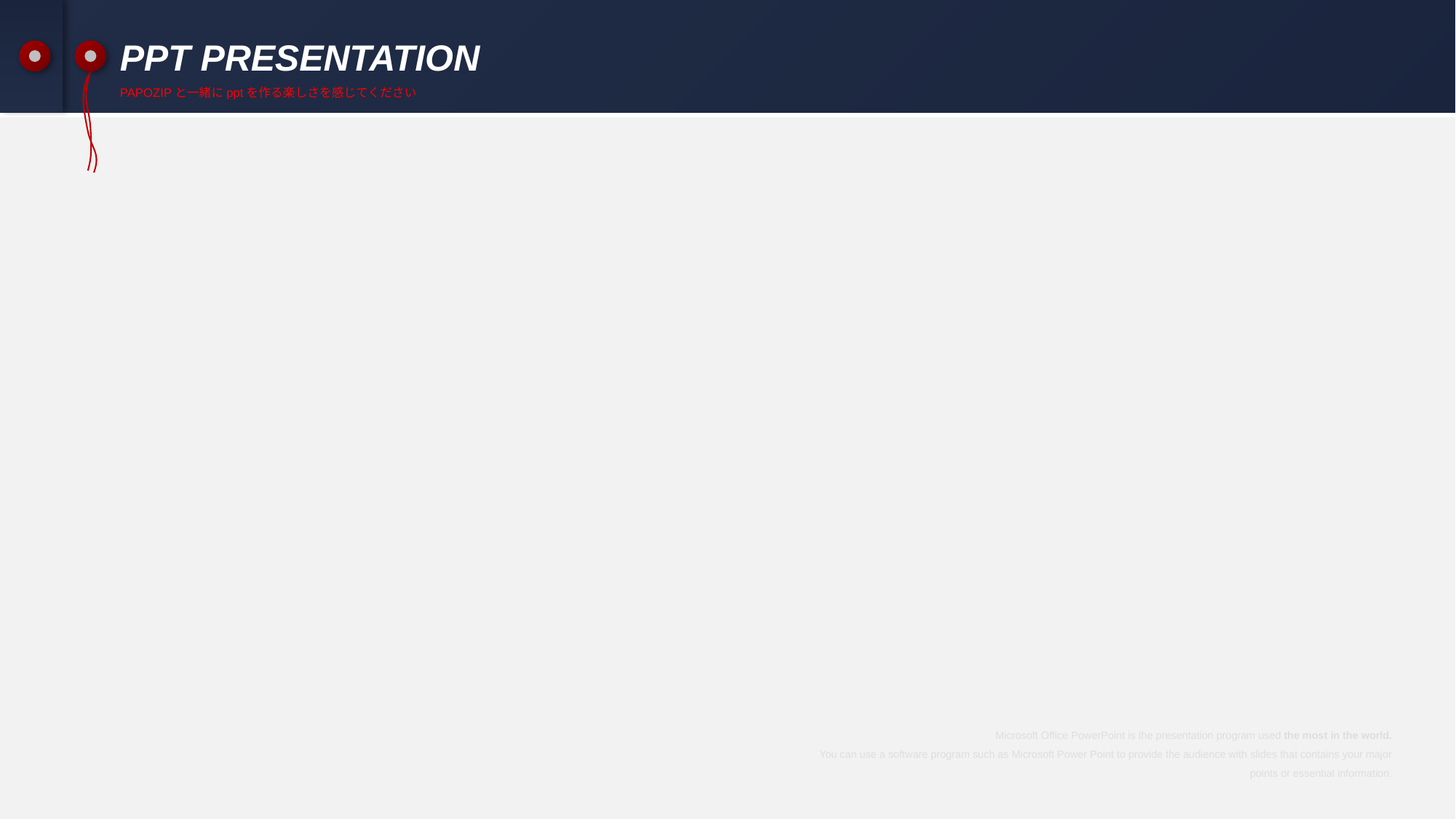

PPT PRESENTATION
PAPOZIPと一緒にpptを作る楽しさを感じてください

Microsoft Office PowerPoint is the presentation program used the most in the world.
You can use a software program such as Microsoft Power Point to provide the audience with slides that contains your major points or essential information.